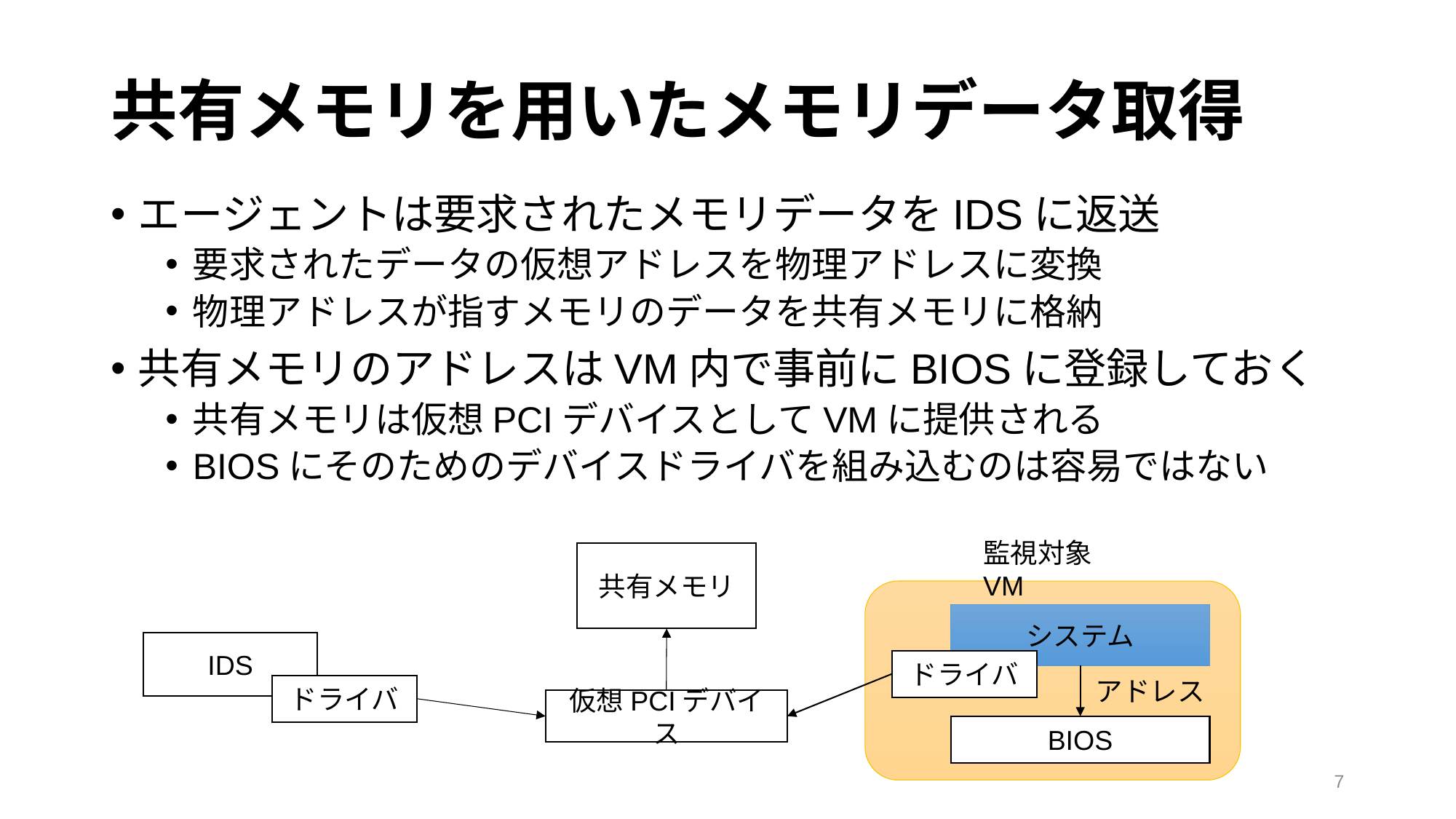

# 共有メモリを用いたメモリデータ取得
エージェントは要求されたメモリデータをIDSに返送
要求されたデータの仮想アドレスを物理アドレスに変換
物理アドレスが指すメモリのデータを共有メモリに格納
共有メモリのアドレスはVM内で事前にBIOSに登録しておく
共有メモリは仮想PCIデバイスとしてVMに提供される
BIOSにそのためのデバイスドライバを組み込むのは容易ではない
監視対象VM
共有メモリ

システム
IDS
ドライバ
アドレス
ドライバ
仮想PCIデバイス
BIOS
7